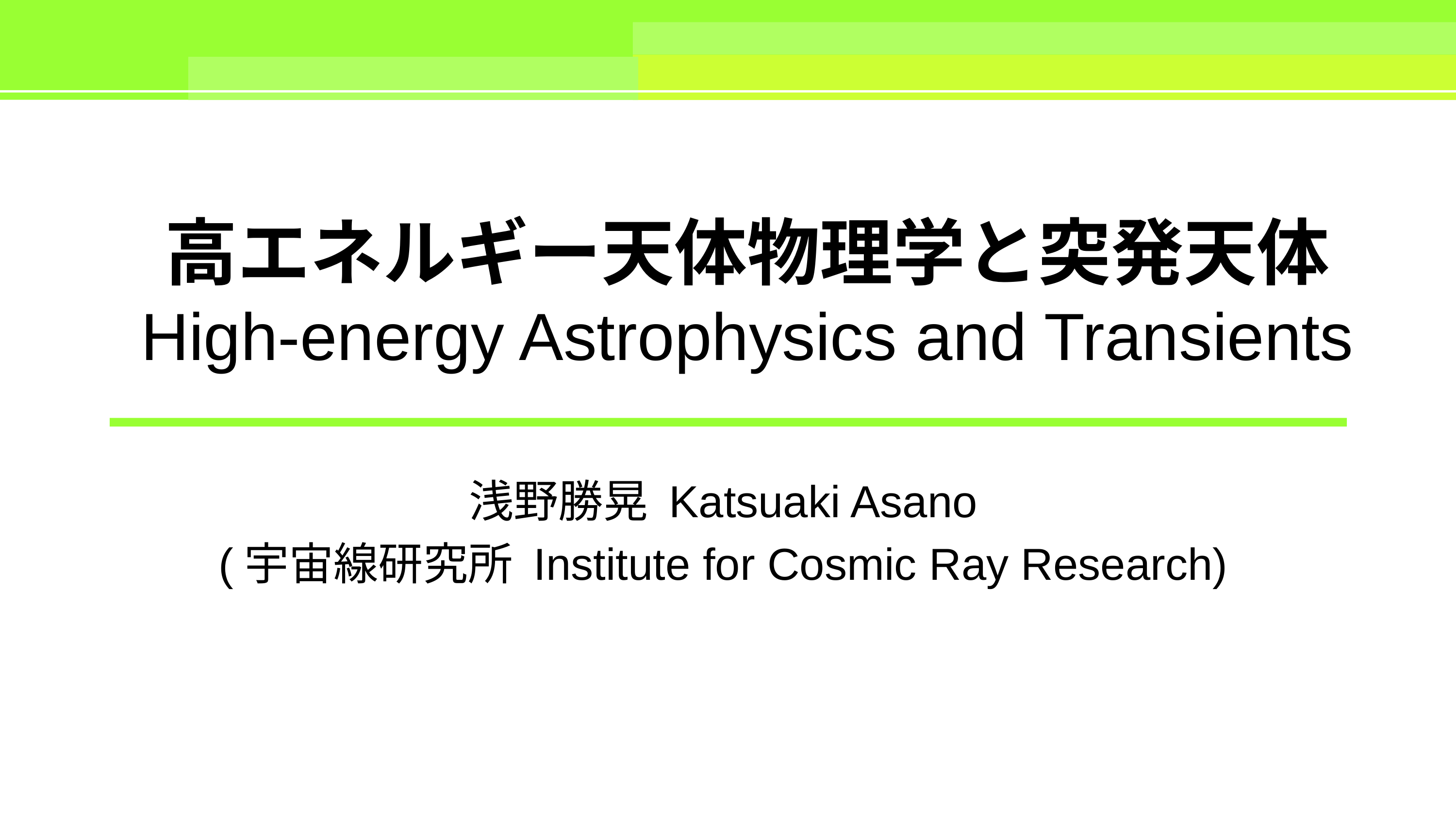

# 高エネルギー天体物理学と突発天体 High-energy Astrophysics and Transients
浅野勝晃 Katsuaki Asano
(宇宙線研究所 Institute for Cosmic Ray Research)